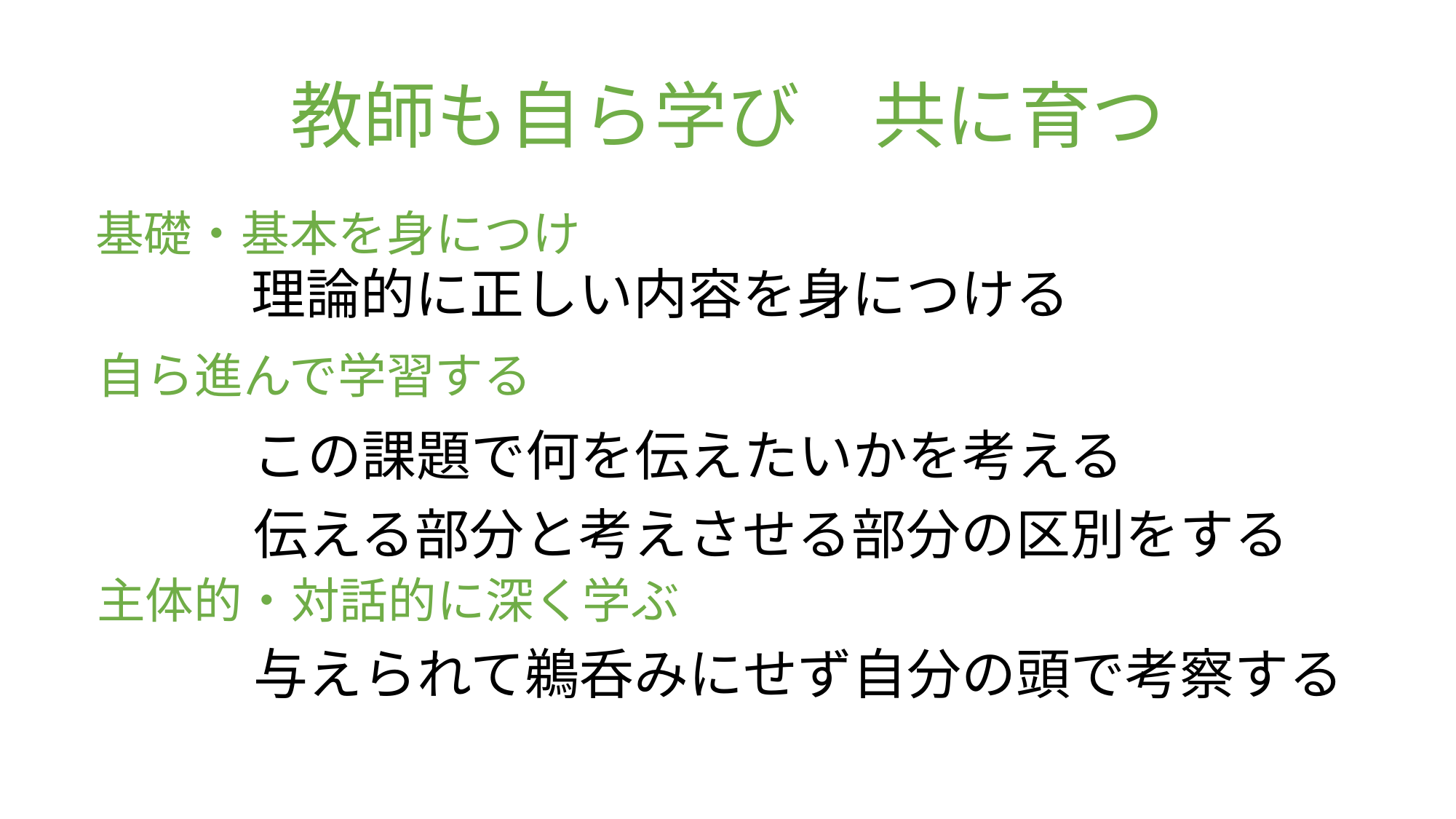

教師も自ら学び　共に育つ
基礎・基本を身につけ
理論的に正しい内容を身につける
自ら進んで学習する
この課題で何を伝えたいかを考える
伝える部分と考えさせる部分の区別をする
主体的・対話的に深く学ぶ
与えられて鵜呑みにせず自分の頭で考察する